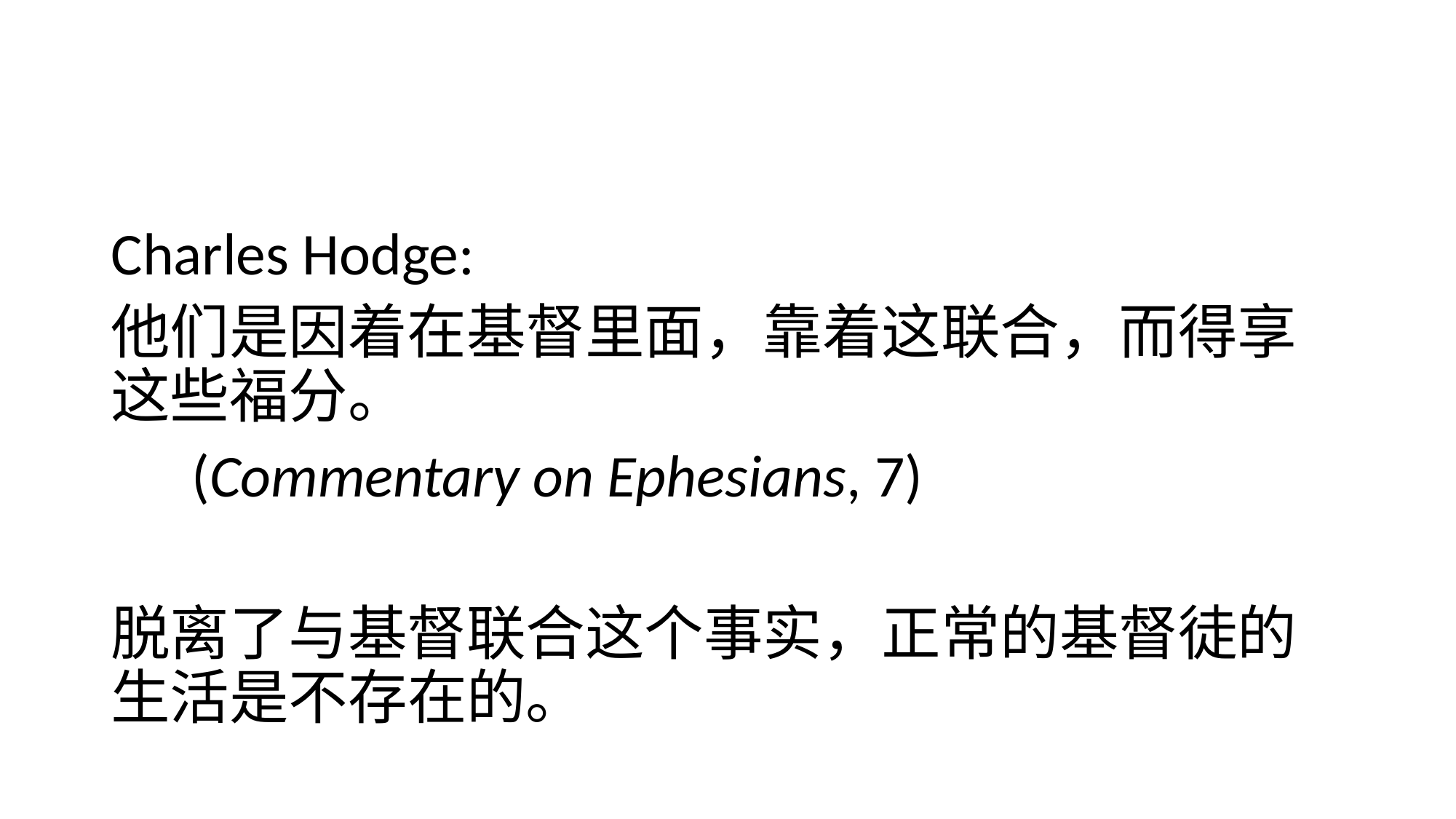

#
Charles Hodge:
他们是因着在基督里面，靠着这联合，而得享这些福分。
      (Commentary on Ephesians, 7)

脱离了与基督联合这个事实，正常的基督徒的生活是不存在的。